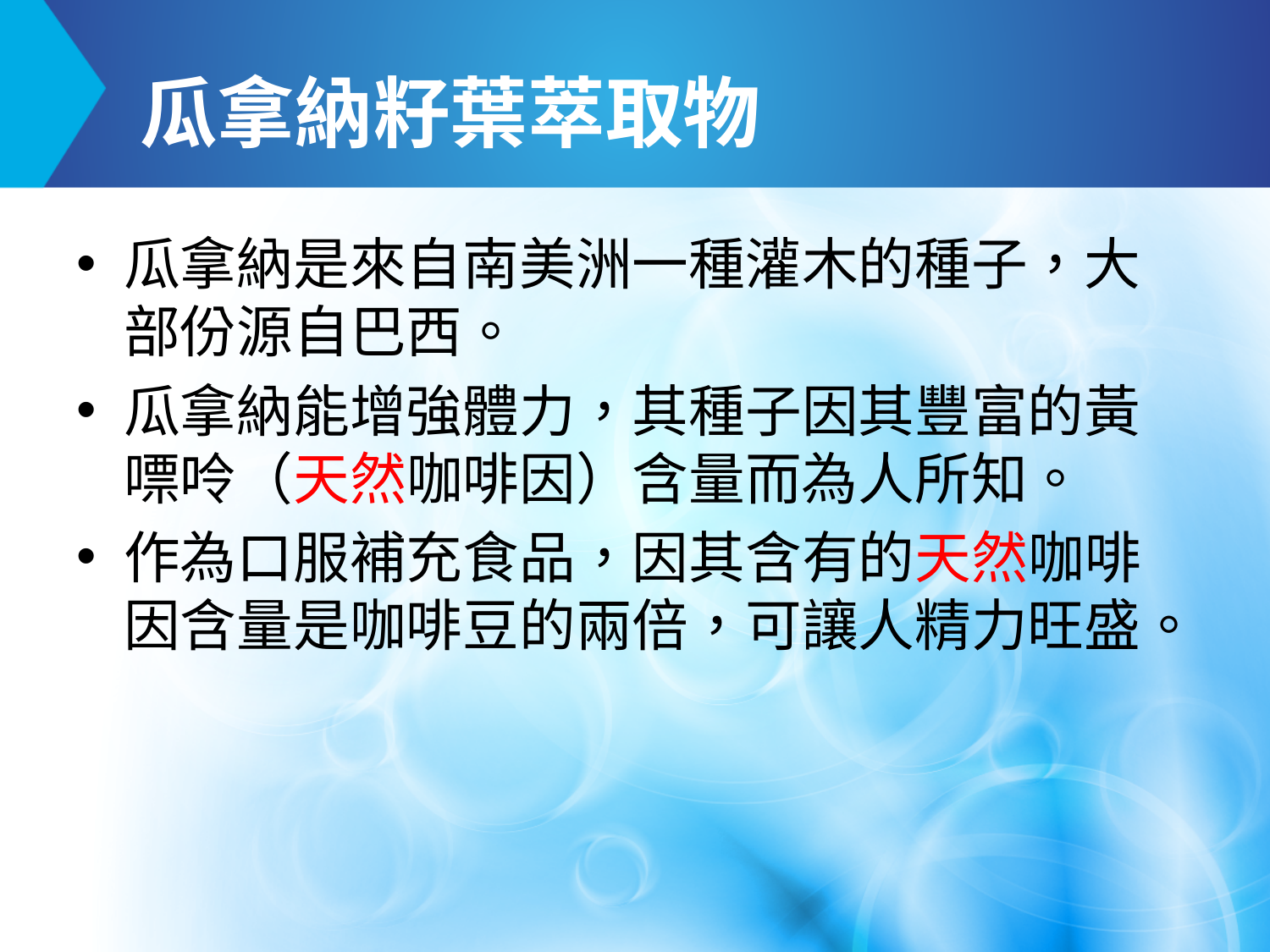

# 瓜拿納籽葉萃取物
瓜拿納是來自南美洲一種灌木的種子，大部份源自巴西。
瓜拿納能增強體力，其種子因其豐富的黃嘌呤（天然咖啡因）含量而為人所知。
作為口服補充食品，因其含有的天然咖啡因含量是咖啡豆的兩倍，可讓人精力旺盛。